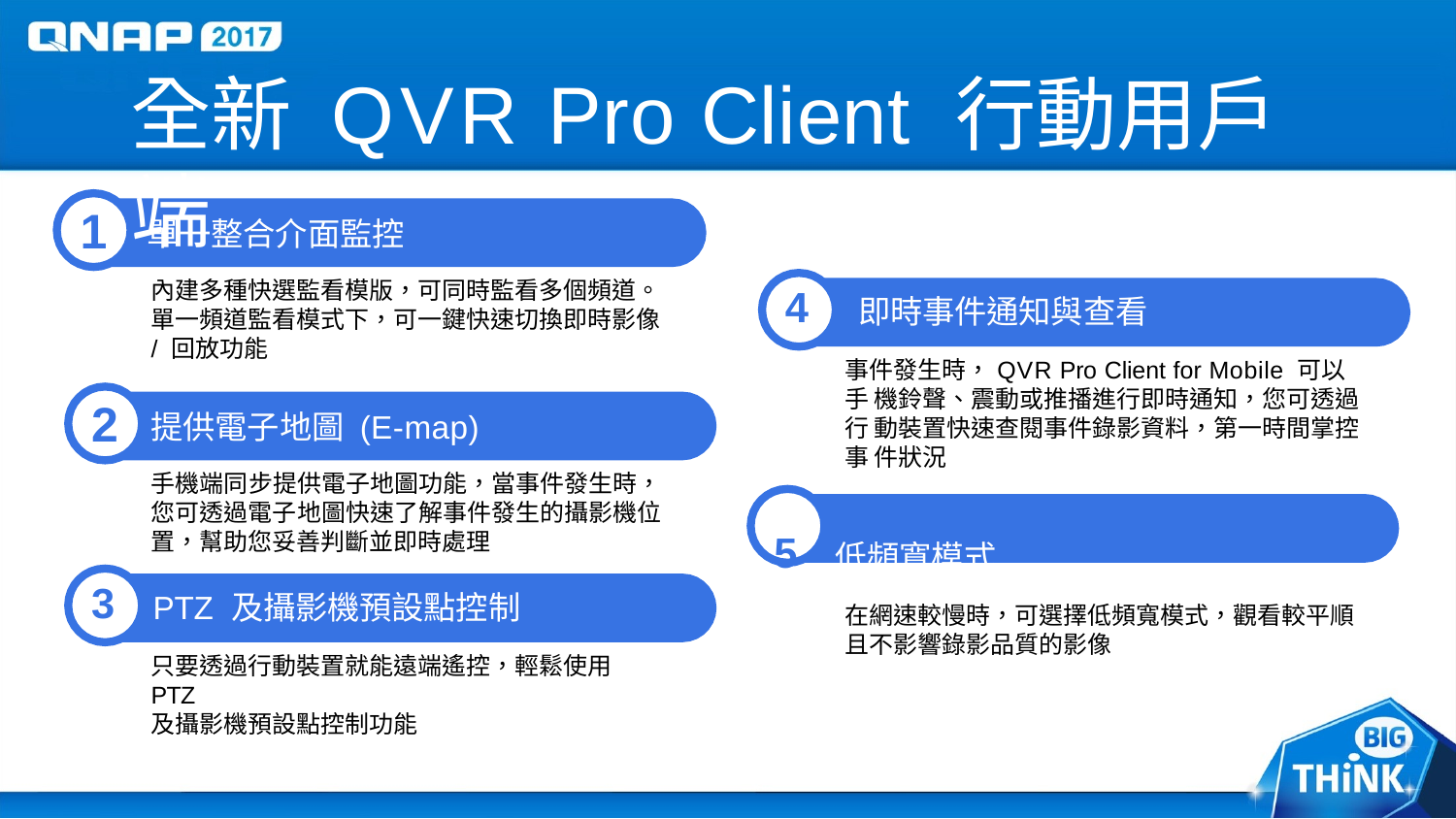

# 全新QVR Pro Client 行動用戶端

1

單一整合介面監控

內建多種快選監看模版，可同時監看多個頻道。 單一頻道監看模式下，可一鍵快速切換即時影像
/ 回放功能

4	即時事件通知與查看
事件發生時，QVR Pro Client for Mobile 可以手 機鈴聲、震動或推播進行即時通知，您可透過行 動裝置快速查閱事件錄影資料，第一時間掌控事 件狀況
5	低頻寬模式
在網速較慢時，可選擇低頻寬模式，觀看較平順 且不影響錄影品質的影像

2

提供電子地圖 (E-map)
手機端同步提供電子地圖功能，當事件發生時， 您可透過電子地圖快速了解事件發生的攝影機位 置，幫助您妥善判斷並即時處理

3	PTZ 及攝影機預設點控制
只要透過行動裝置就能遠端遙控，輕鬆使用 PTZ
及攝影機預設點控制功能